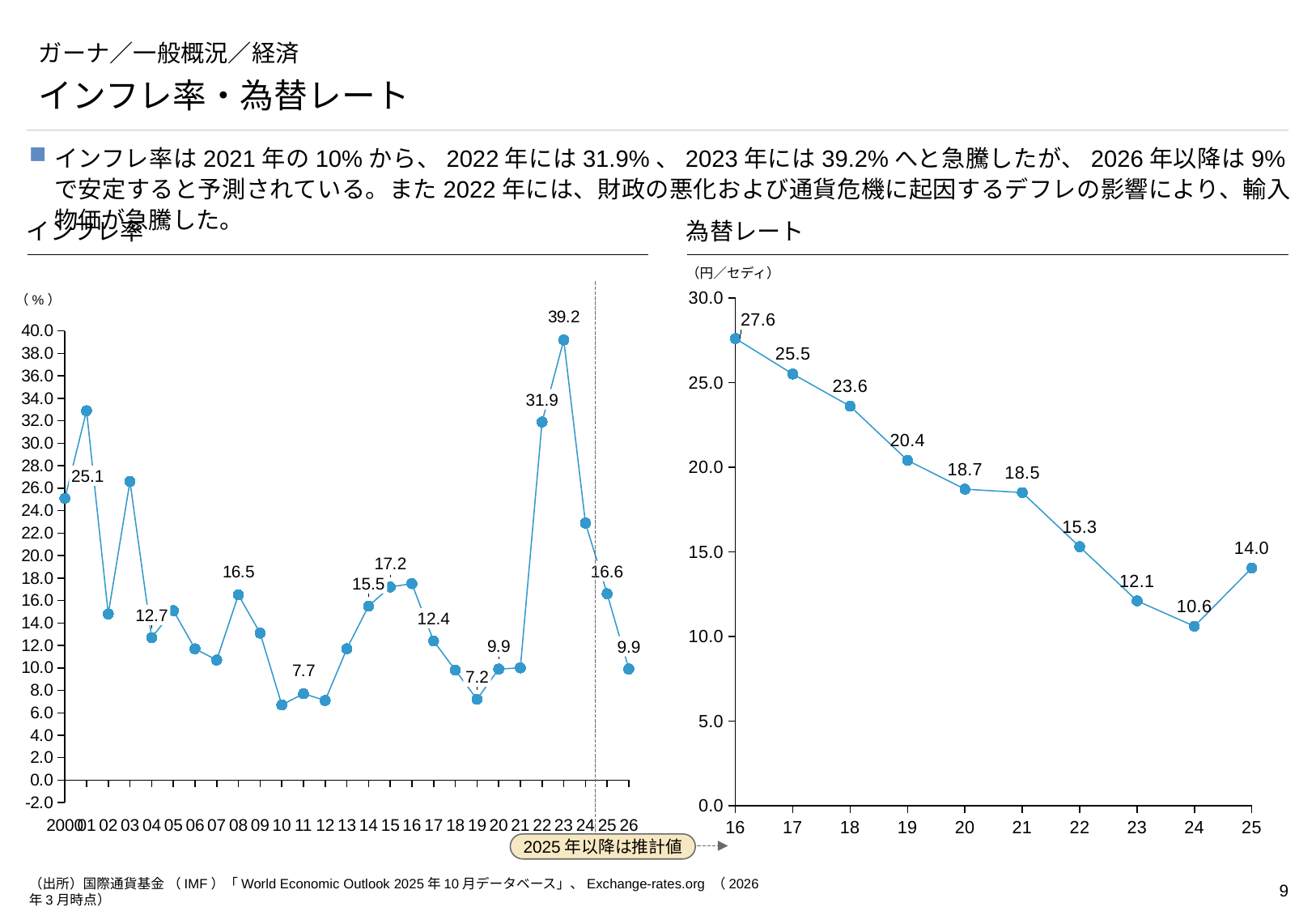

# ガーナ／一般概況／経済
インフレ率・為替レート
インフレ率は2021年の10%から、2022年には31.9%、2023年には39.2%へと急騰したが、2026年以降は9%で安定すると予測されている。また2022年には、財政の悪化および通貨危機に起因するデフレの影響により、輸入物価が急騰した。
インフレ率
為替レート
（円／セディ）

### Chart

| Category |  |
|---|---|
| 16 | 27.6 |
| 17 | 25.5 |
| 18 | 23.6 |
| 19 | 20.4 |
| 20 | 18.7 |
| 21 | 18.5 |
| 22 | 15.3 |
| 23 | 12.1 |
| 24 | 10.6 |
| 25 | 14.04 |
2025年以降は推計値

### Chart

| Category |  |
|---|---|
（%）
31.9
25.1
16.6
15.5
12.7
12.4
9.9
7.2
2000
01
02
03
04
05
06
07
08
09
10
11
12
13
14
15
16
17
18
19
20
21
22
23
24
25
26
（出所）国際通貨基金 （IMF）「World Economic Outlook 2025年10月データベース」、Exchange-rates.org （2026年3月時点）